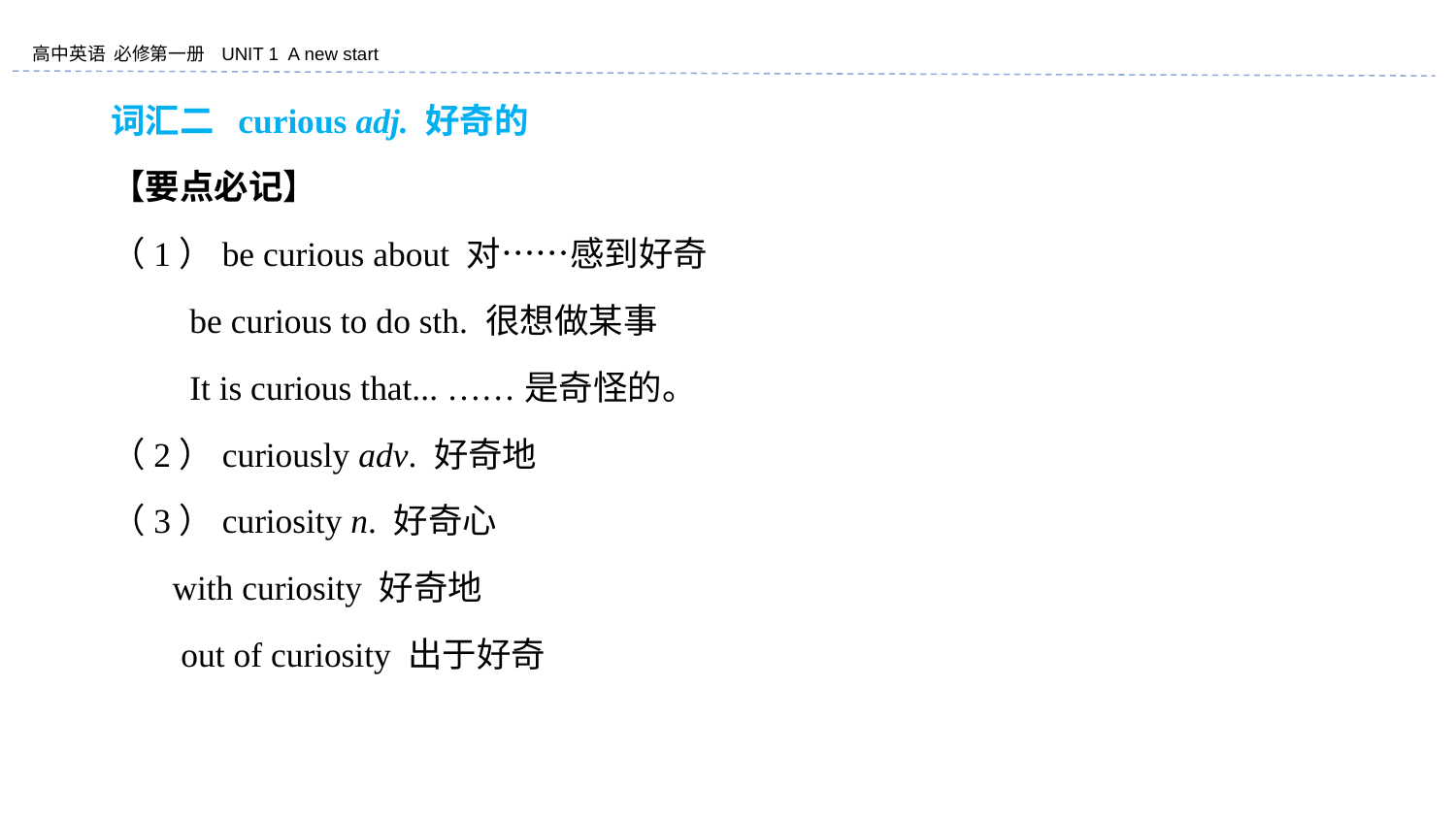

词汇二  curious adj. 好奇的
【要点必记】
（1）be curious about 对……感到好奇
         be curious to do sth. 很想做某事
         It is curious that... ……是奇怪的。
（2）curiously adv. 好奇地
（3）curiosity n. 好奇心
       with curiosity 好奇地
        out of curiosity 出于好奇